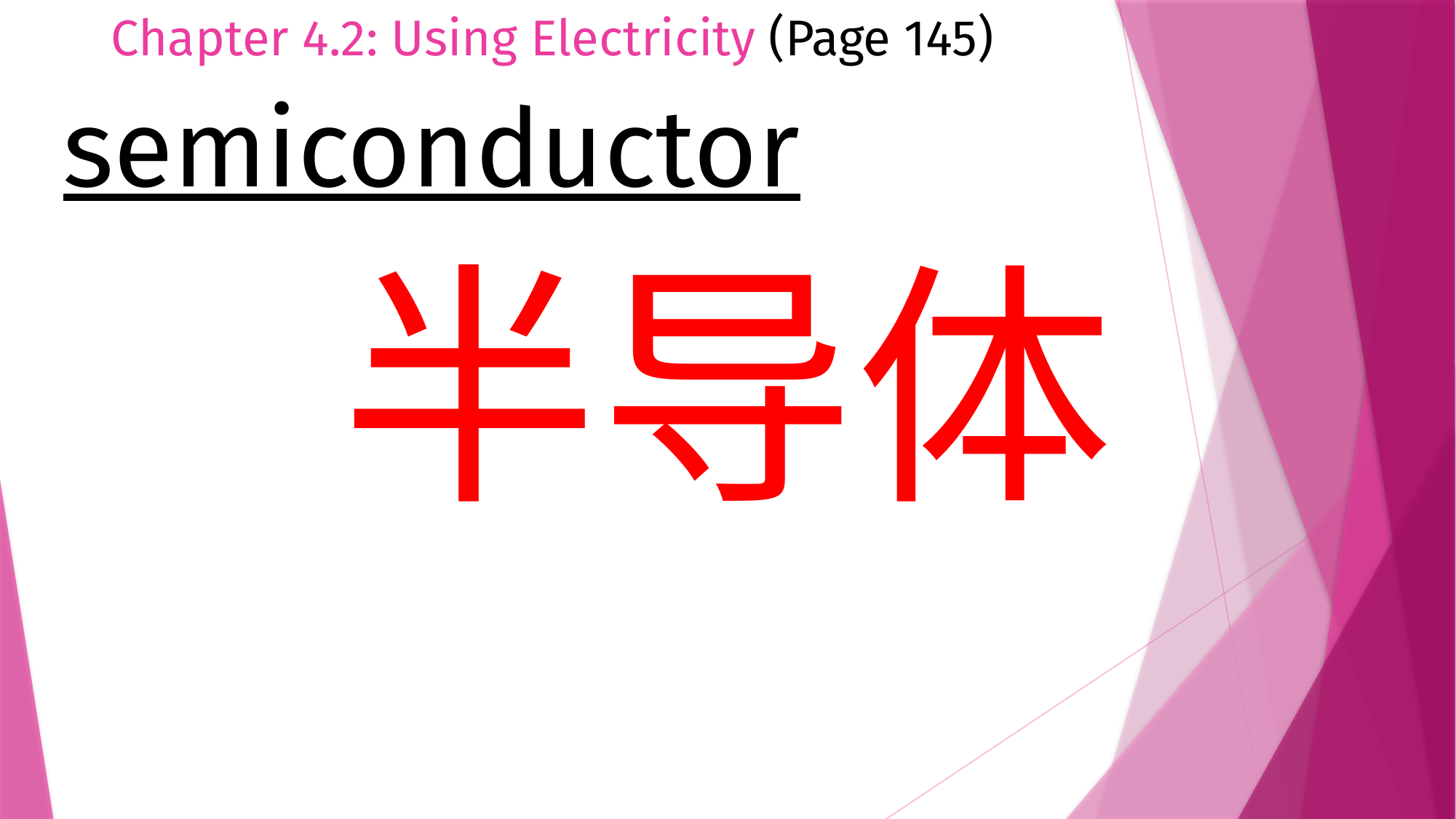

# Chapter 4.2: Using Electricity (Page 145)
semiconductor
半导体